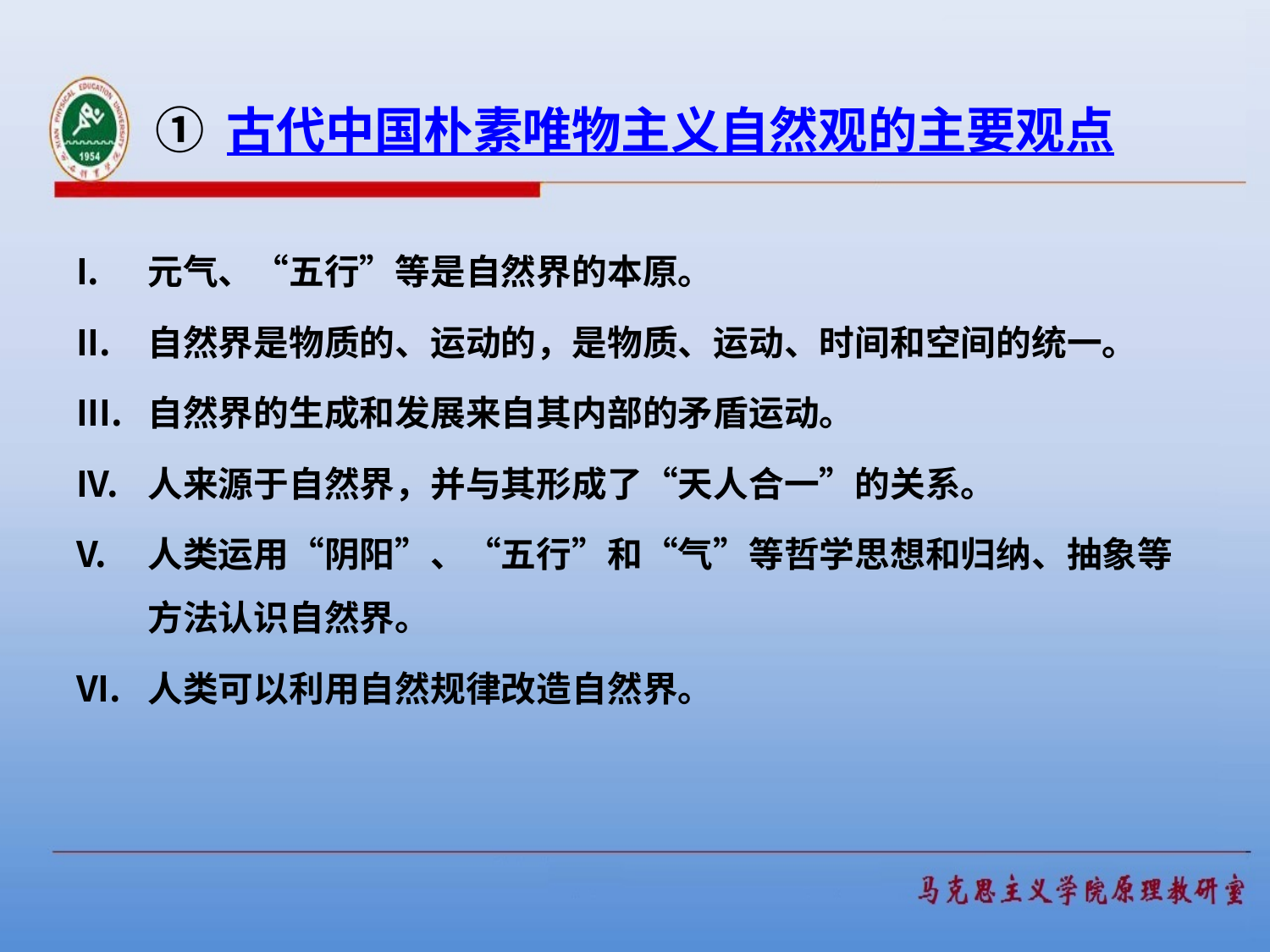

# 古代中国朴素唯物主义自然观的主要观点
元气、“五行”等是自然界的本原。
自然界是物质的、运动的，是物质、运动、时间和空间的统一。
自然界的生成和发展来自其内部的矛盾运动。
人来源于自然界，并与其形成了“天人合一”的关系。
人类运用“阴阳”、“五行”和“气”等哲学思想和归纳、抽象等方法认识自然界。
人类可以利用自然规律改造自然界。